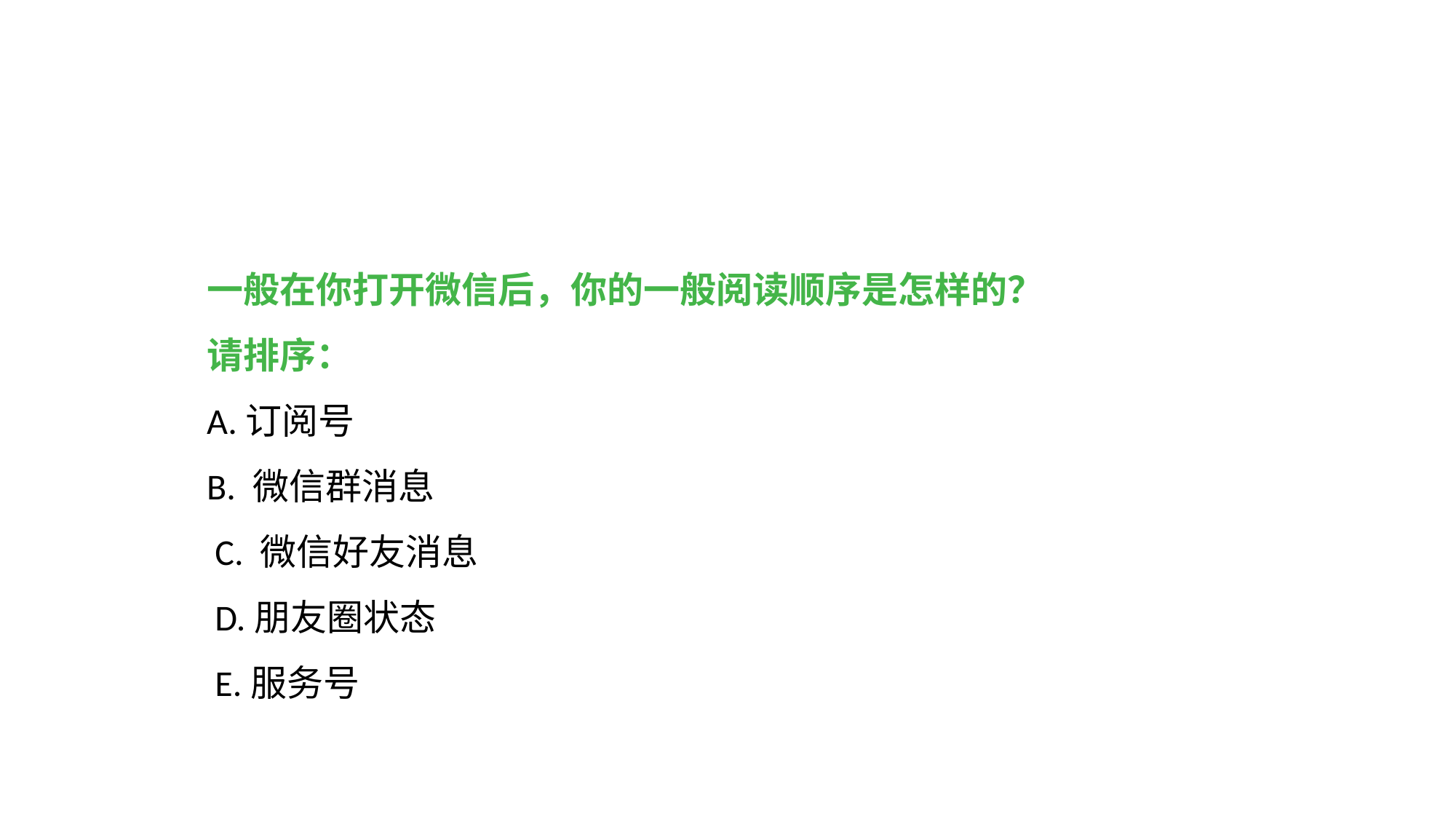

一般在你打开微信后，你的一般阅读顺序是怎样的？
请排序：
A.订阅号
B. 微信群消息
 C. 微信好友消息
 D.朋友圈状态
 E.服务号